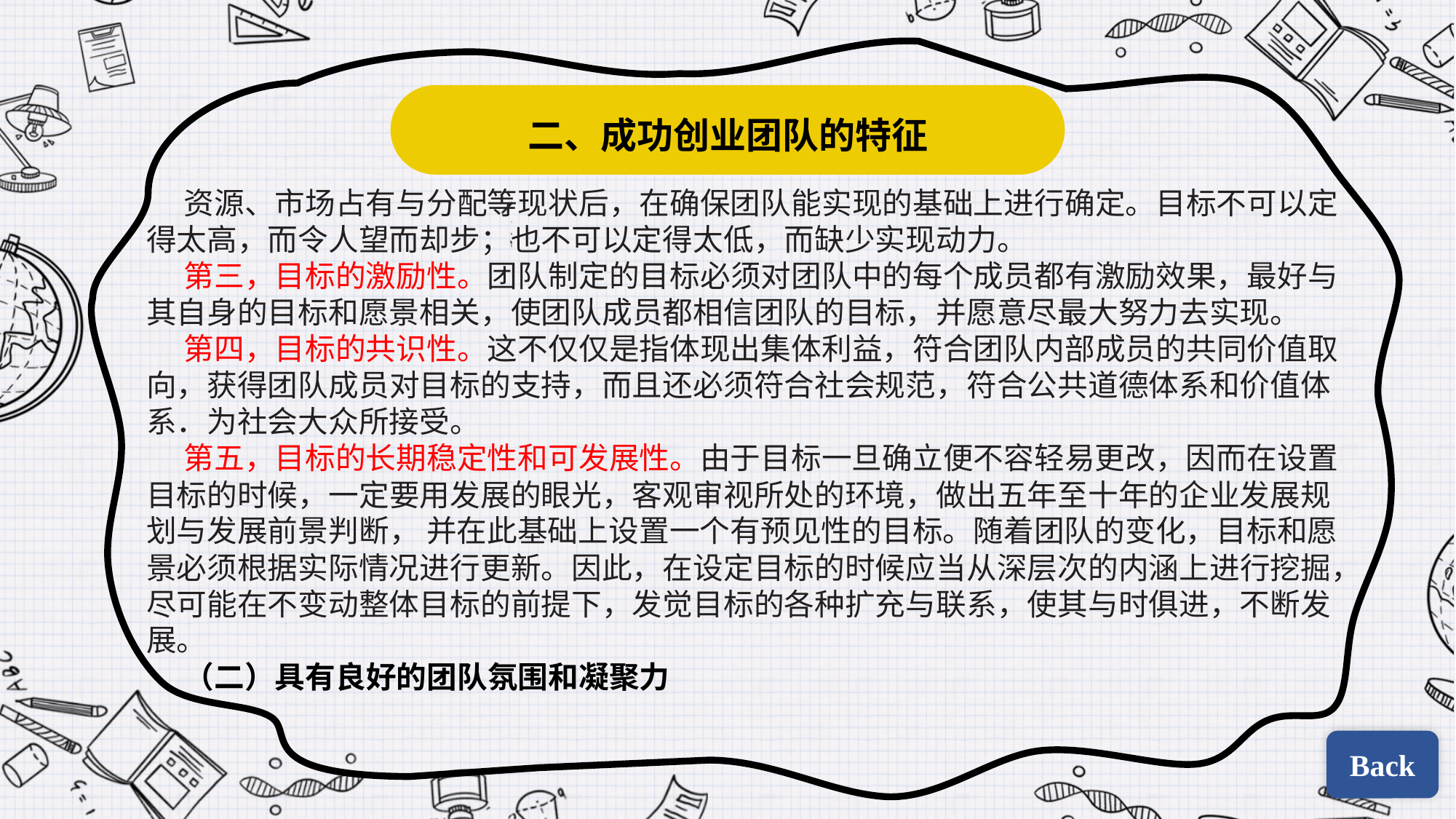

二、成功创业团队的特征
资源、市场占有与分配等现状后，在确保团队能实现的基础上进行确定。目标不可以定得太高，而令人望而却步；也不可以定得太低，而缺少实现动力。
第三，目标的激励性。团队制定的目标必须对团队中的每个成员都有激励效果，最好与其自身的目标和愿景相关，使团队成员都相信团队的目标，并愿意尽最大努力去实现。
第四，目标的共识性。这不仅仅是指体现出集体利益，符合团队内部成员的共同价值取向，获得团队成员对目标的支持，而且还必须符合社会规范，符合公共道德体系和价值体系．为社会大众所接受。
第五，目标的长期稳定性和可发展性。由于目标一旦确立便不容轻易更改，因而在设置目标的时候，一定要用发展的眼光，客观审视所处的环境，做出五年至十年的企业发展规划与发展前景判断， 并在此基础上设置一个有预见性的目标。随着团队的变化，目标和愿景必须根据实际情况进行更新。因此，在设定目标的时候应当从深层次的内涵上进行挖掘，尽可能在不变动整体目标的前提下，发觉目标的各种扩充与联系，使其与时俱进，不断发展。
（二）具有良好的团队氛围和凝聚力

Back